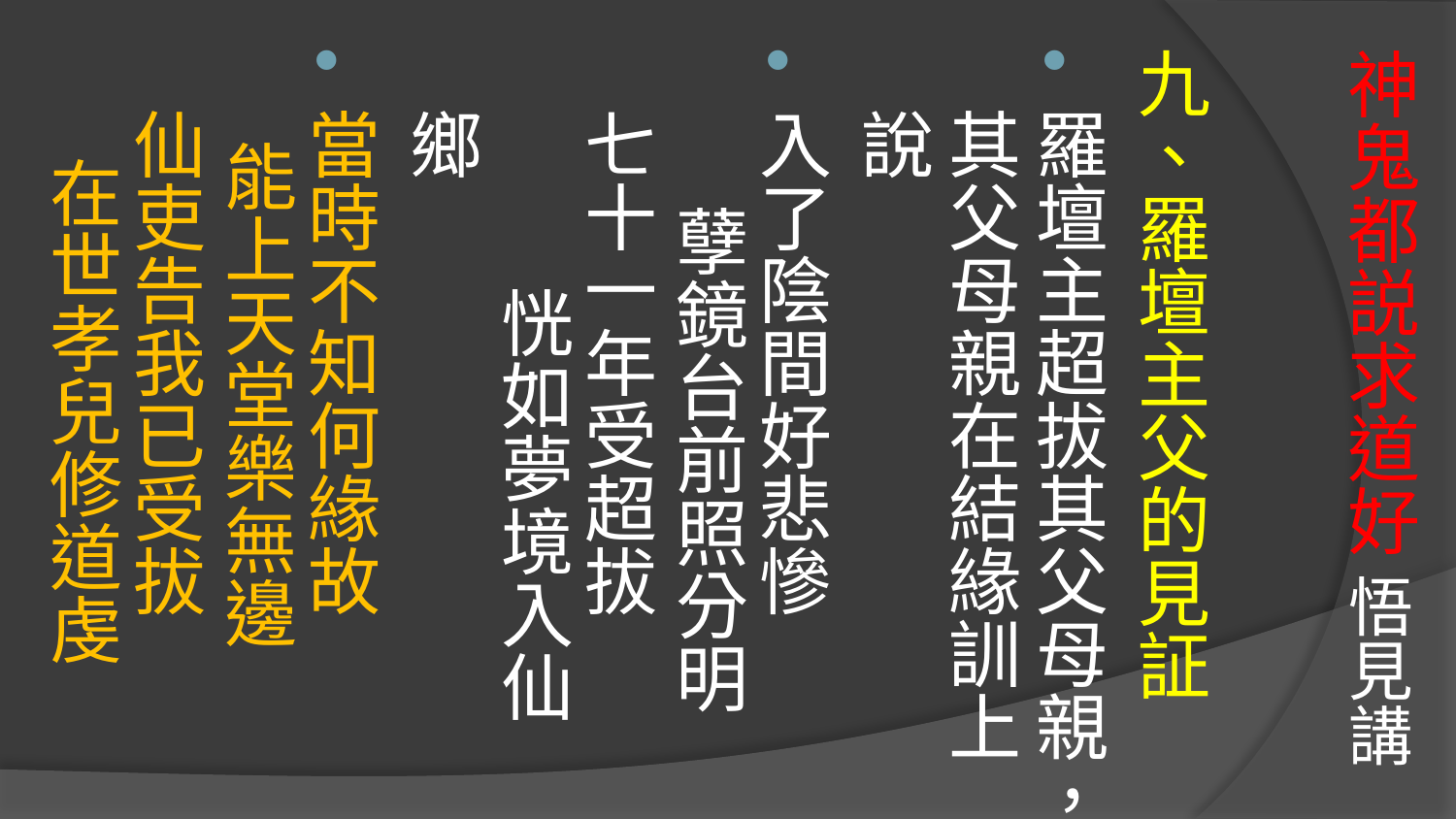

# 神鬼都説求道好 悟見講
九、羅壇主父的見証
羅壇主超拔其父母親，其父母親在結緣訓上說
入了陰間好悲慘                 孽鏡台前照分明 
七十一年受超拔                      恍如夢境入仙鄉
當時不知何緣故             能上天堂樂無邊 
仙吏告我已受拔              在世孝兒修道虔